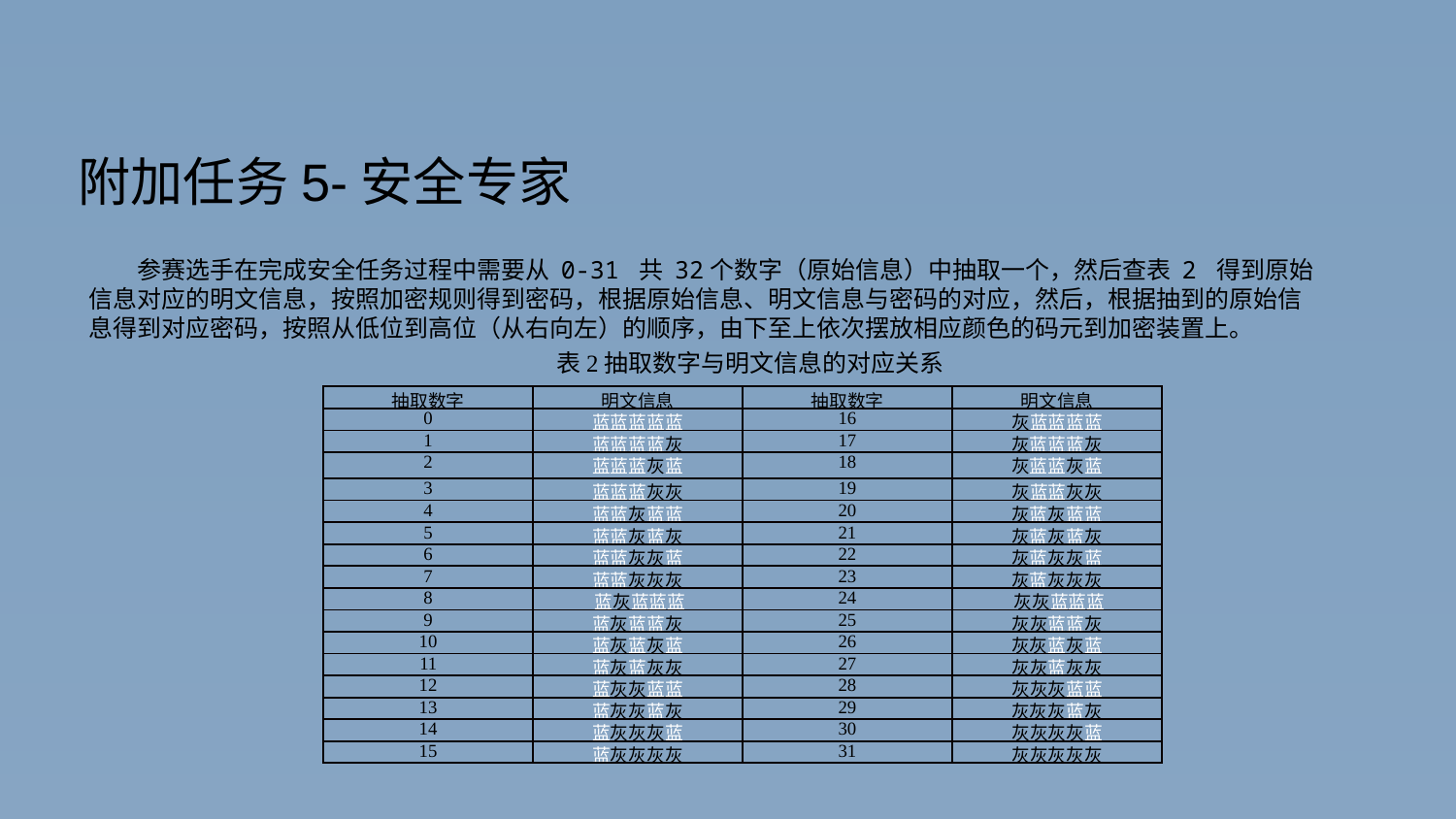

附加任务5-安全专家
        参赛选手在完成安全任务过程中需要从 0-31 共 32个数字（原始信息）中抽取一个，然后查表 2 得到原始信息对应的明文信息，按照加密规则得到密码，根据原始信息、明文信息与密码的对应，然后，根据抽到的原始信息得到对应密码，按照从低位到高位（从右向左）的顺序，由下至上依次摆放相应颜色的码元到加密装置上。
表2抽取数字与明文信息的对应关系
| 抽取数字 | 明文信息 | 抽取数字 | 明文信息 |
| --- | --- | --- | --- |
| 0 | 蓝蓝蓝蓝蓝 | 16 | 灰蓝蓝蓝蓝 |
| 1 | 蓝蓝蓝蓝灰 | 17 | 灰蓝蓝蓝灰 |
| 2 | 蓝蓝蓝灰蓝 | 18 | 灰蓝蓝灰蓝 |
| 3 | 蓝蓝蓝灰灰 | 19 | 灰蓝蓝灰灰 |
| 4 | 蓝蓝灰蓝蓝 | 20 | 灰蓝灰蓝蓝 |
| 5 | 蓝蓝灰蓝灰 | 21 | 灰蓝灰蓝灰 |
| 6 | 蓝蓝灰灰蓝 | 22 | 灰蓝灰灰蓝 |
| 7 | 蓝蓝灰灰灰 | 23 | 灰蓝灰灰灰 |
| 8 | 蓝灰蓝蓝蓝 | 24 | 灰灰蓝蓝蓝 |
| 9 | 蓝灰蓝蓝灰 | 25 | 灰灰蓝蓝灰 |
| 10 | 蓝灰蓝灰蓝 | 26 | 灰灰蓝灰蓝 |
| 11 | 蓝灰蓝灰灰 | 27 | 灰灰蓝灰灰 |
| 12 | 蓝灰灰蓝蓝 | 28 | 灰灰灰蓝蓝 |
| 13 | 蓝灰灰蓝灰 | 29 | 灰灰灰蓝灰 |
| 14 | 蓝灰灰灰蓝 | 30 | 灰灰灰灰蓝 |
| 15 | 蓝灰灰灰灰 | 31 | 灰灰灰灰灰 |